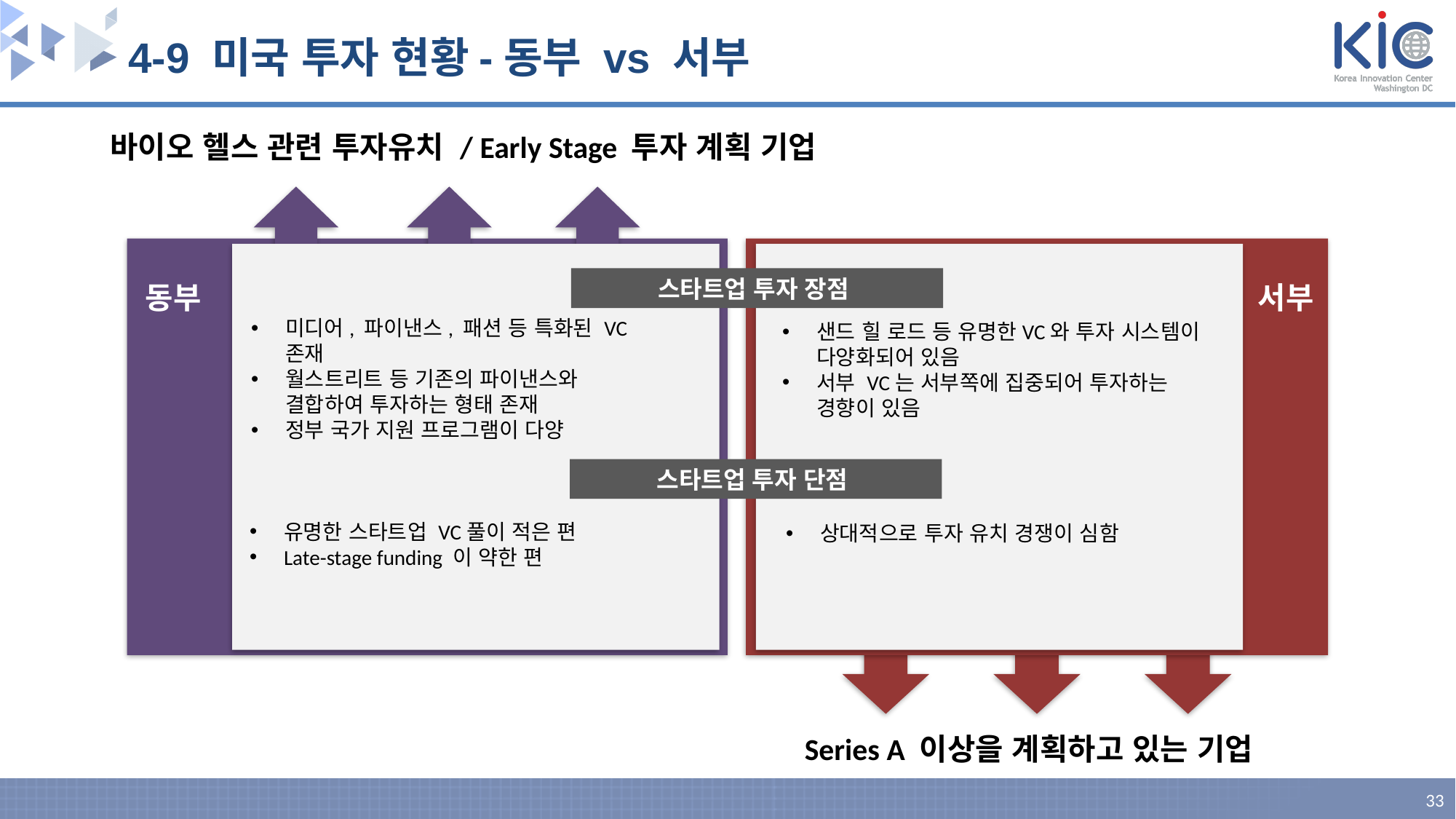

4-9 미국 투자 현황-동부 vs 서부
바이오 헬스 관련 투자유치 / Early Stage 투자 계획 기업

스타트업 투자 장점
동부
서부
미디어, 파이낸스, 패션 등 특화된 VC 존재
월스트리트 등 기존의 파이낸스와 결합하여 투자하는 형태 존재
정부 국가 지원 프로그램이 다양
샌드 힐 로드 등 유명한VC와 투자 시스템이 다양화되어 있음
서부 VC는 서부쪽에 집중되어 투자하는 경향이 있음
스타트업 투자 단점
유명한 스타트업 VC풀이 적은 편
Late-stage funding 이 약한 편
상대적으로 투자 유치 경쟁이 심함

Series A 이상을 계획하고 있는 기업
33